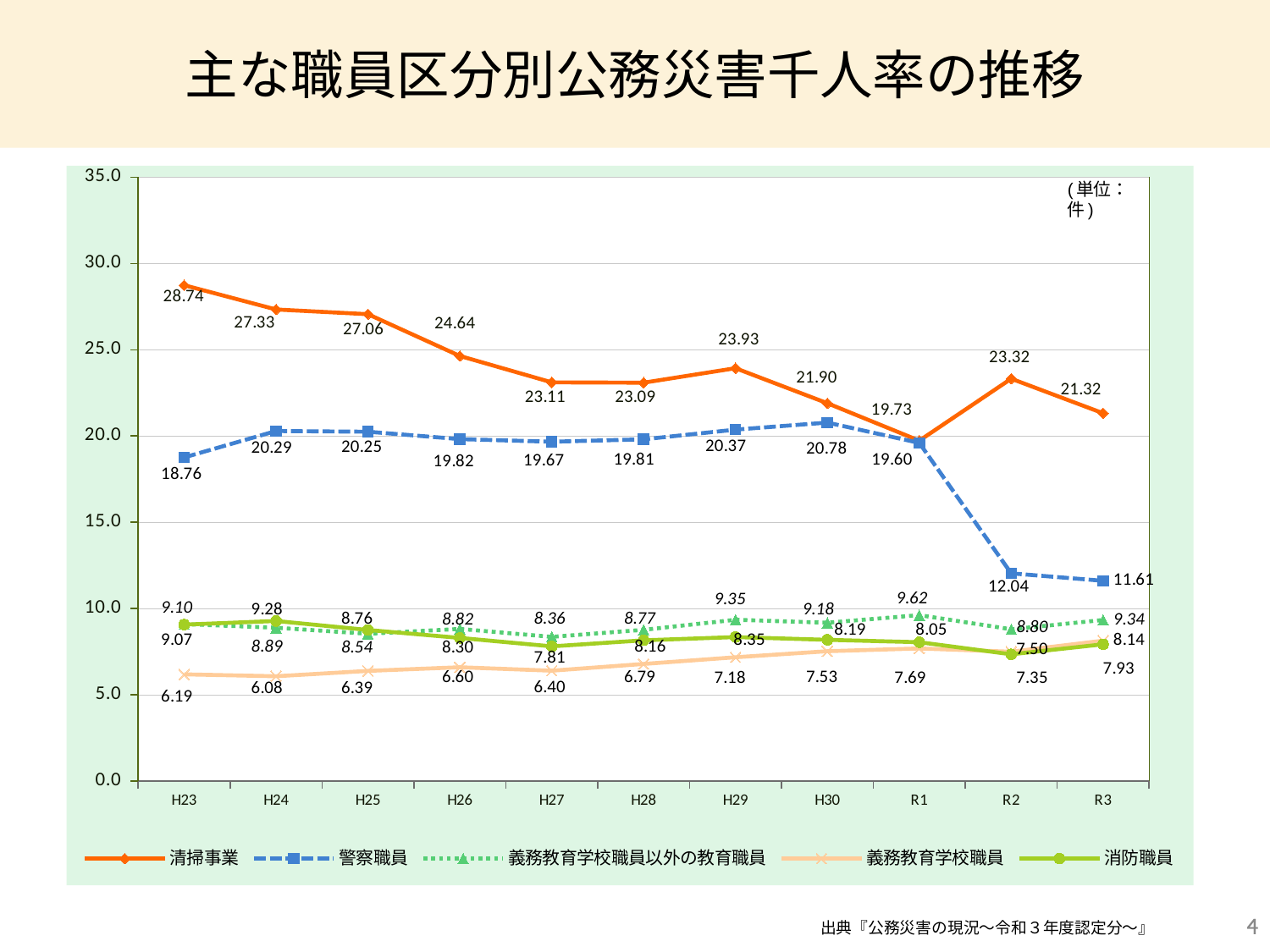

主な職員区分別公務災害千人率の推移

### Chart

| Category | 清掃事業 | 警察職員 | 義務教育学校職員以外の教育職員 | 義務教育学校職員 | 消防職員 |
|---|---|---|---|---|---|
| H23 | 28.74 | 18.76 | 9.1 | 6.19 | 9.07 |
| H24 | 27.33 | 20.29 | 8.89 | 6.08 | 9.28 |
| H25 | 27.06 | 20.25 | 8.54 | 6.39 | 8.76 |
| H26 | 24.64 | 19.82 | 8.82 | 6.6 | 8.3 |
| H27 | 23.11 | 19.67 | 8.36 | 6.4 | 7.81 |
| H28 | 23.09 | 19.81 | 8.77 | 6.79 | 8.16 |
| H29 | 23.93 | 20.37 | 9.35 | 7.18 | 8.35 |
| H30 | 21.9 | 20.78 | 9.18 | 7.53 | 8.19 |
| R1 | 19.73 | 19.6 | 9.62 | 7.69 | 8.05 |
| R2 | 23.32 | 12.04 | 8.8 | 7.5 | 7.35 |
| R3 | 21.32 | 11.61 | 9.34 | 8.14 | 7.93 |
4
出典『公務災害の現況～令和３年度認定分～』